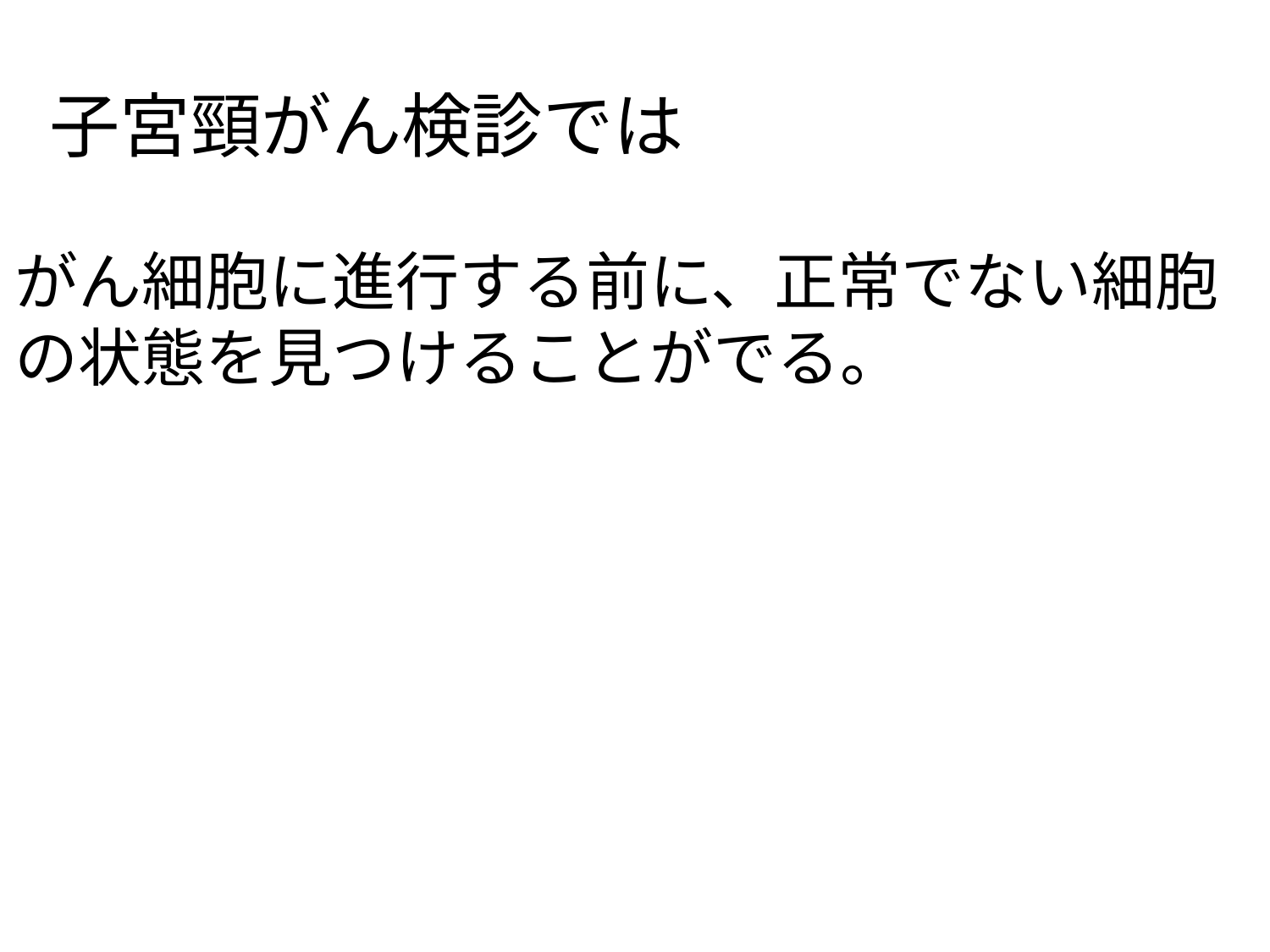

子宮頸がん検診では
がん細胞に進行する前に、正常でない細胞の状態を見つけることがでる。